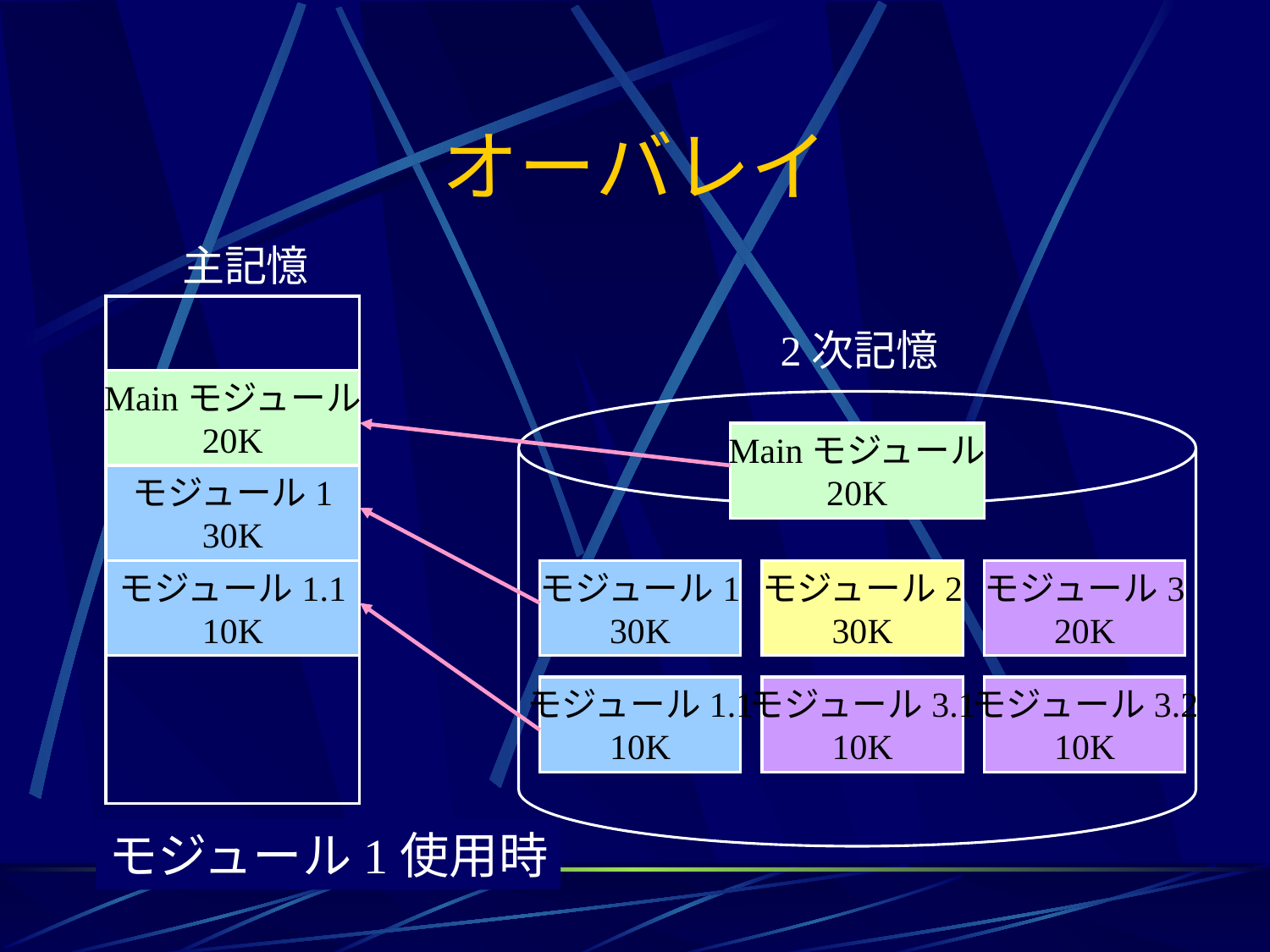

# オーバレイ
主記憶

2次記憶
Mainモジュール
20K

Mainモジュール
20K
モジュール1
30K

モジュール1.1
10K

モジュール1
30K
モジュール2
30K
モジュール3
20K
モジュール1.1
10K
モジュール3.1
10K
モジュール3.2
10K
モジュール1使用時